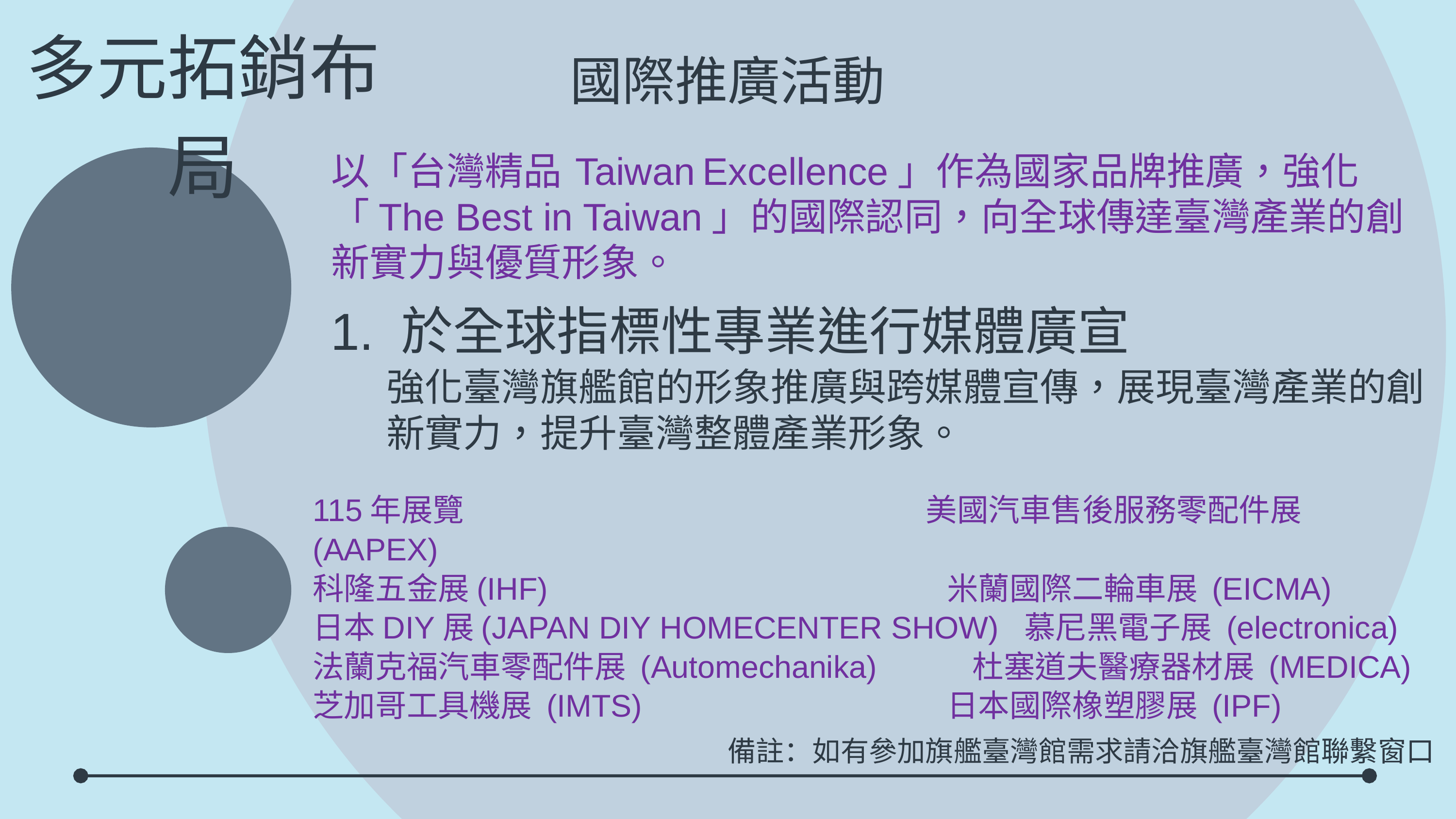

多元拓銷布局
國際推廣活動
以「台灣精品 Taiwan Excellence」作為國家品牌推廣，強化「The Best in Taiwan」的國際認同，向全球傳達臺灣產業的創新實力與優質形象。

1. 於全球指標性專業進行媒體廣宣

強化臺灣旗艦館的形象推廣與跨媒體宣傳，展現臺灣產業的創新實力，提升臺灣整體產業形象。
115年展覽	        美國汽車售後服務零配件展 (AAPEX)
科隆五金展(IHF) 	        米蘭國際二輪車展 (EICMA)
日本DIY展(JAPAN DIY HOMECENTER SHOW)  慕尼黑電子展 (electronica)
法蘭克福汽車零配件展 (Automechanika)	        杜塞道夫醫療器材展 (MEDICA)
芝加哥工具機展 (IMTS)	        日本國際橡塑膠展 (IPF)

備註：如有參加旗艦臺灣館需求請洽旗艦臺灣館聯繫窗口